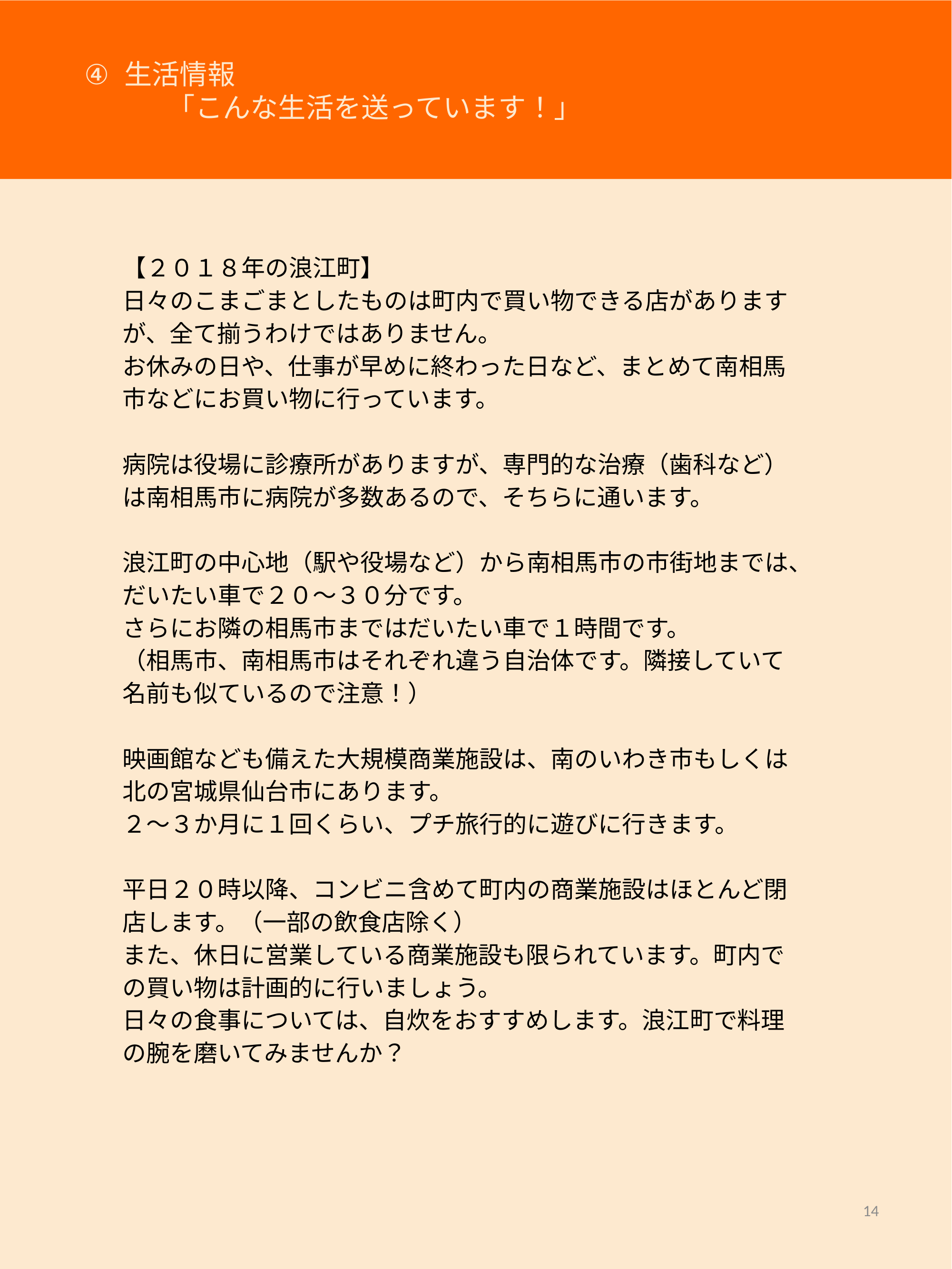

生活情報
　　　「こんな生活を送っています！」

【２０１８年の浪江町】
日々のこまごまとしたものは町内で買い物できる店がありますが、全て揃うわけではありません。
お休みの日や、仕事が早めに終わった日など、まとめて南相馬市などにお買い物に行っています。

病院は役場に診療所がありますが、専門的な治療（歯科など）は南相馬市に病院が多数あるので、そちらに通います。

浪江町の中心地（駅や役場など）から南相馬市の市街地までは、だいたい車で２０～３０分です。
さらにお隣の相馬市まではだいたい車で１時間です。
（相馬市、南相馬市はそれぞれ違う自治体です。隣接していて名前も似ているので注意！）

映画館なども備えた大規模商業施設は、南のいわき市もしくは北の宮城県仙台市にあります。
２～３か月に１回くらい、プチ旅行的に遊びに行きます。

平日２０時以降、コンビニ含めて町内の商業施設はほとんど閉店します。（一部の飲食店除く）
また、休日に営業している商業施設も限られています。町内での買い物は計画的に行いましょう。
日々の食事については、自炊をおすすめします。浪江町で料理の腕を磨いてみませんか？

14